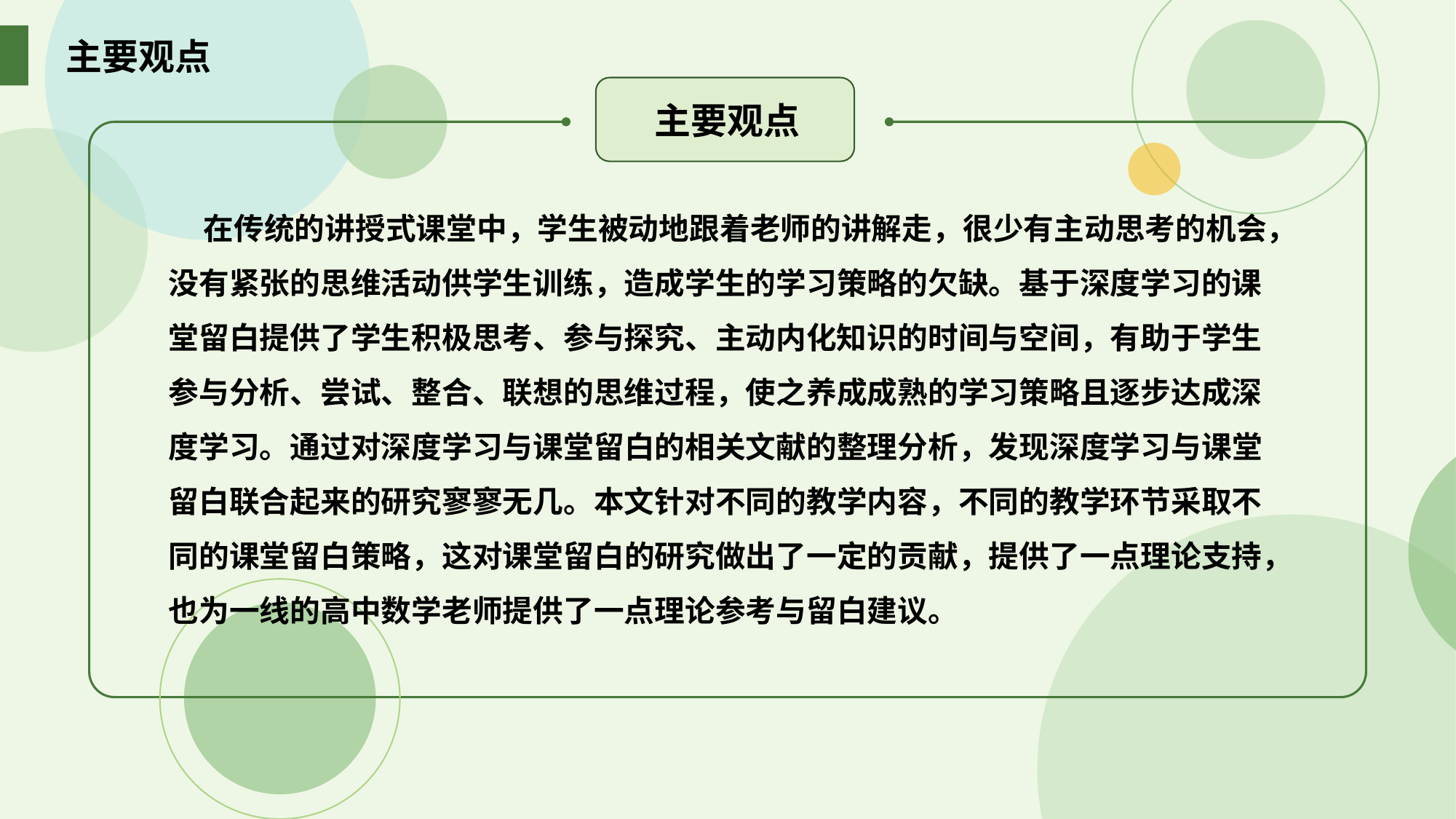

主要观点

主要观点
    在传统的讲授式课堂中，学生被动地跟着老师的讲解走，很少有主动思考的机会，没有紧张的思维活动供学生训练，造成学生的学习策略的欠缺。基于深度学习的课堂留白提供了学生积极思考、参与探究、主动内化知识的时间与空间，有助于学生参与分析、尝试、整合、联想的思维过程，使之养成成熟的学习策略且逐步达成深度学习。通过对深度学习与课堂留白的相关文献的整理分析，发现深度学习与课堂留白联合起来的研究寥寥无几。本文针对不同的教学内容，不同的教学环节采取不同的课堂留白策略，这对课堂留白的研究做出了一定的贡献，提供了一点理论支持，也为一线的高中数学老师提供了一点理论参考与留白建议。